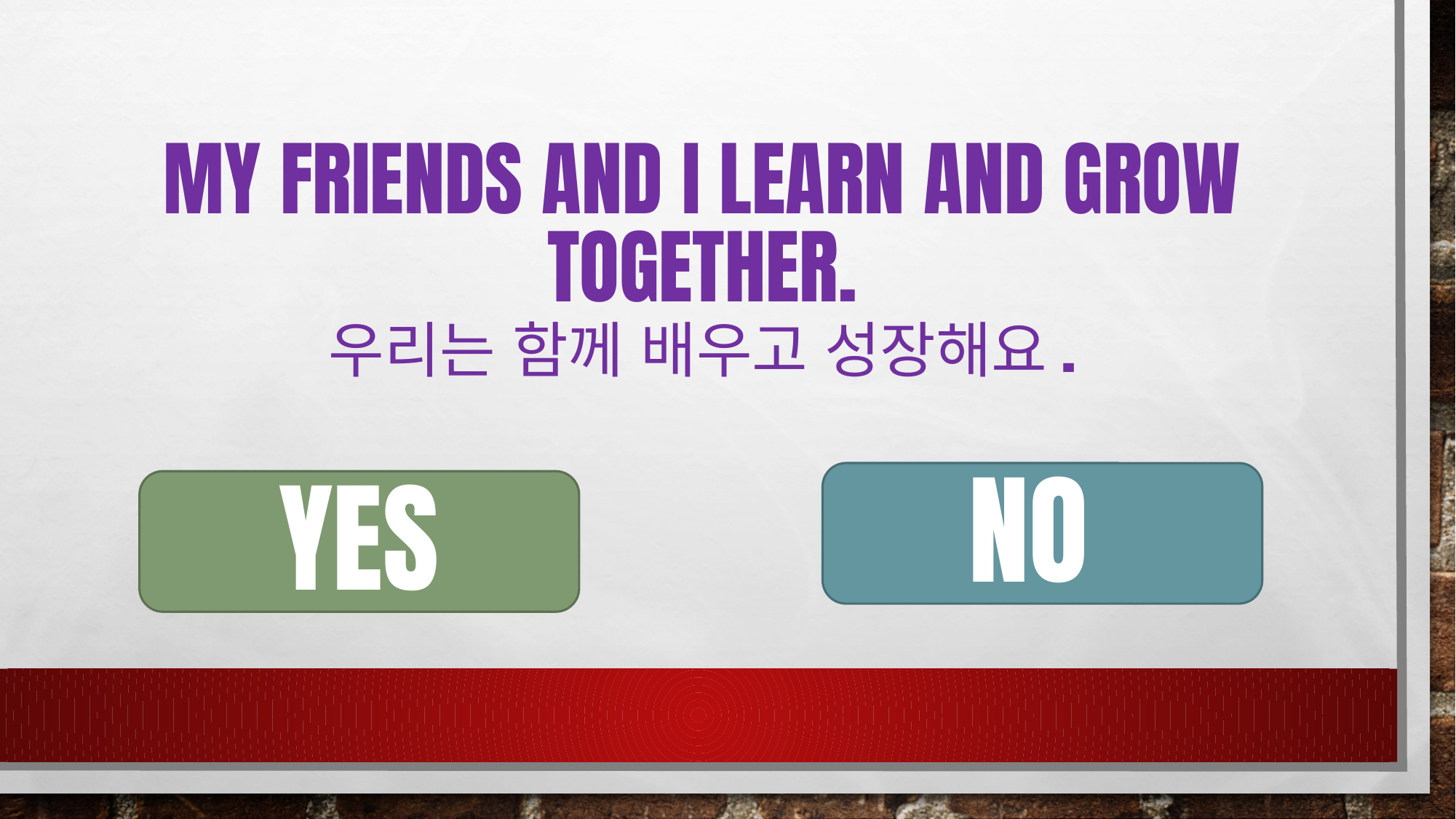

# My friends and I learn and grow together. 우리는 함께 배우고 성장해요.
NO
YES